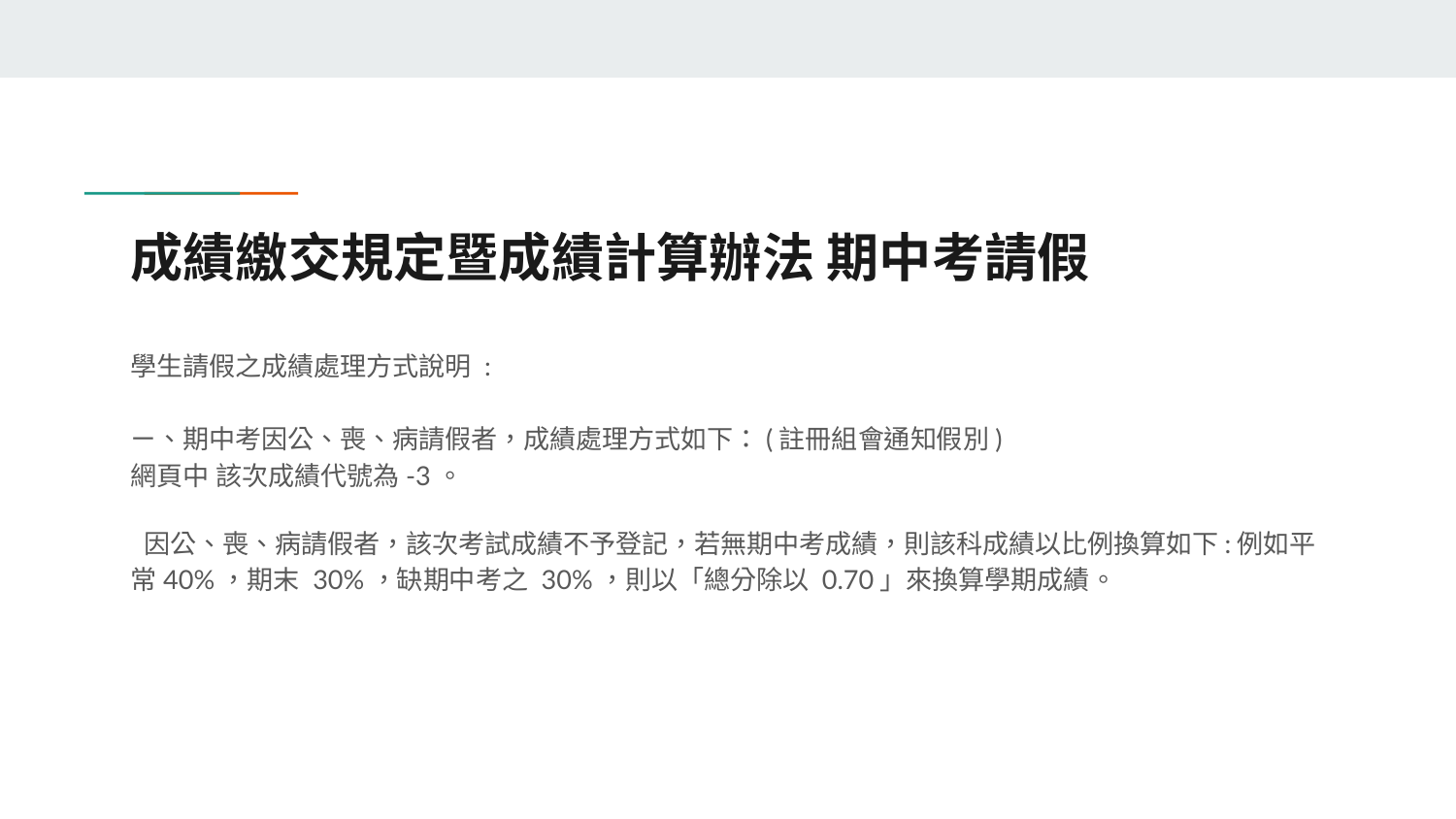

# 成績繳交規定暨成績計算辦法 期中考請假
學生請假之成績處理方式說明 :
ㄧ、期中考因公、喪、病請假者，成績處理方式如下：(註冊組會通知假別)
網頁中 該次成績代號為-3。
 因公、喪、病請假者，該次考試成績不予登記，若無期中考成績，則該科成績以比例換算如下:例如平常40%，期末 30%，缺期中考之 30%，則以「總分除以 0.70」來換算學期成績。